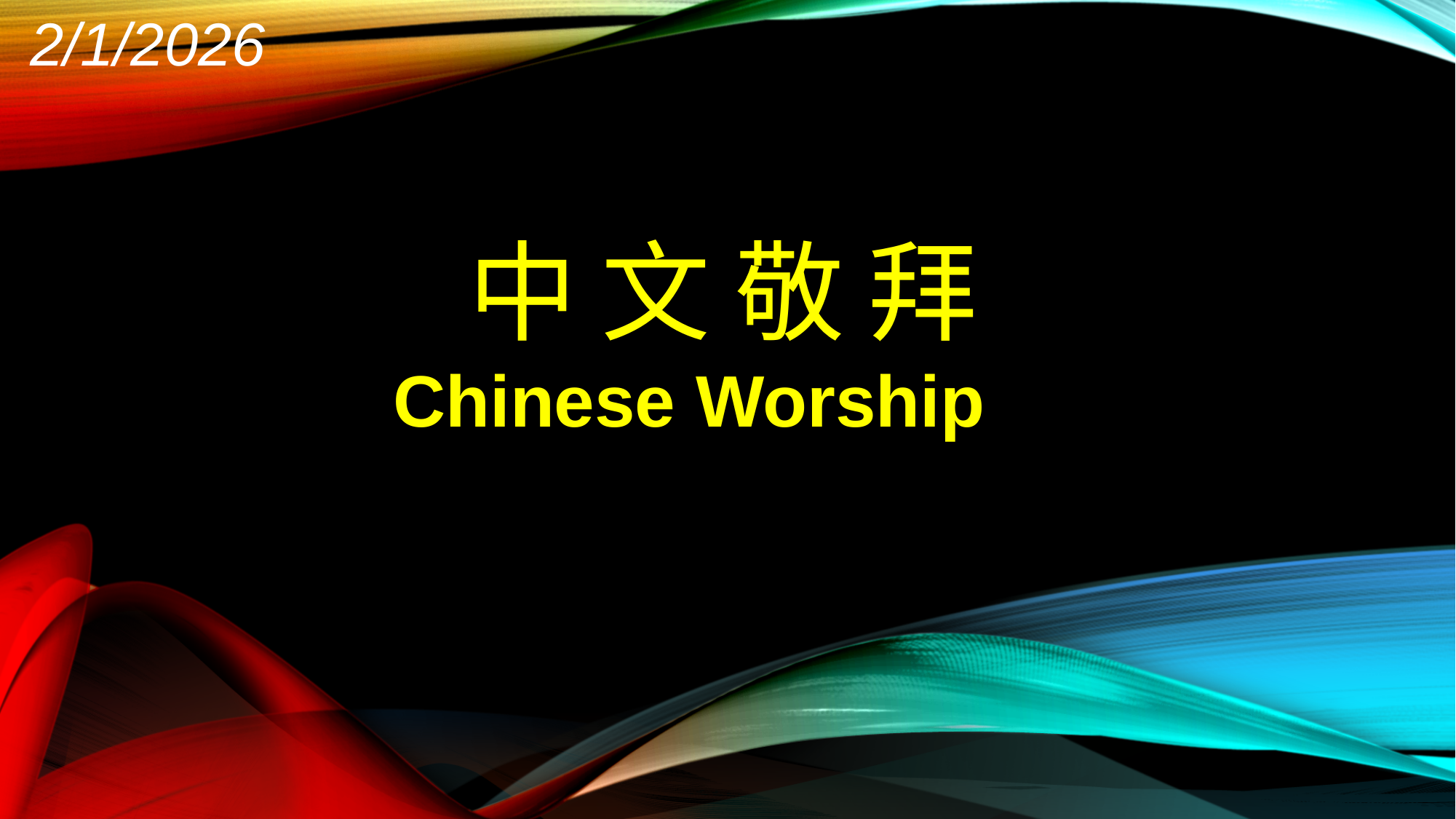

2/1/2026
#
  中 文 敬 拜
Chinese Worship